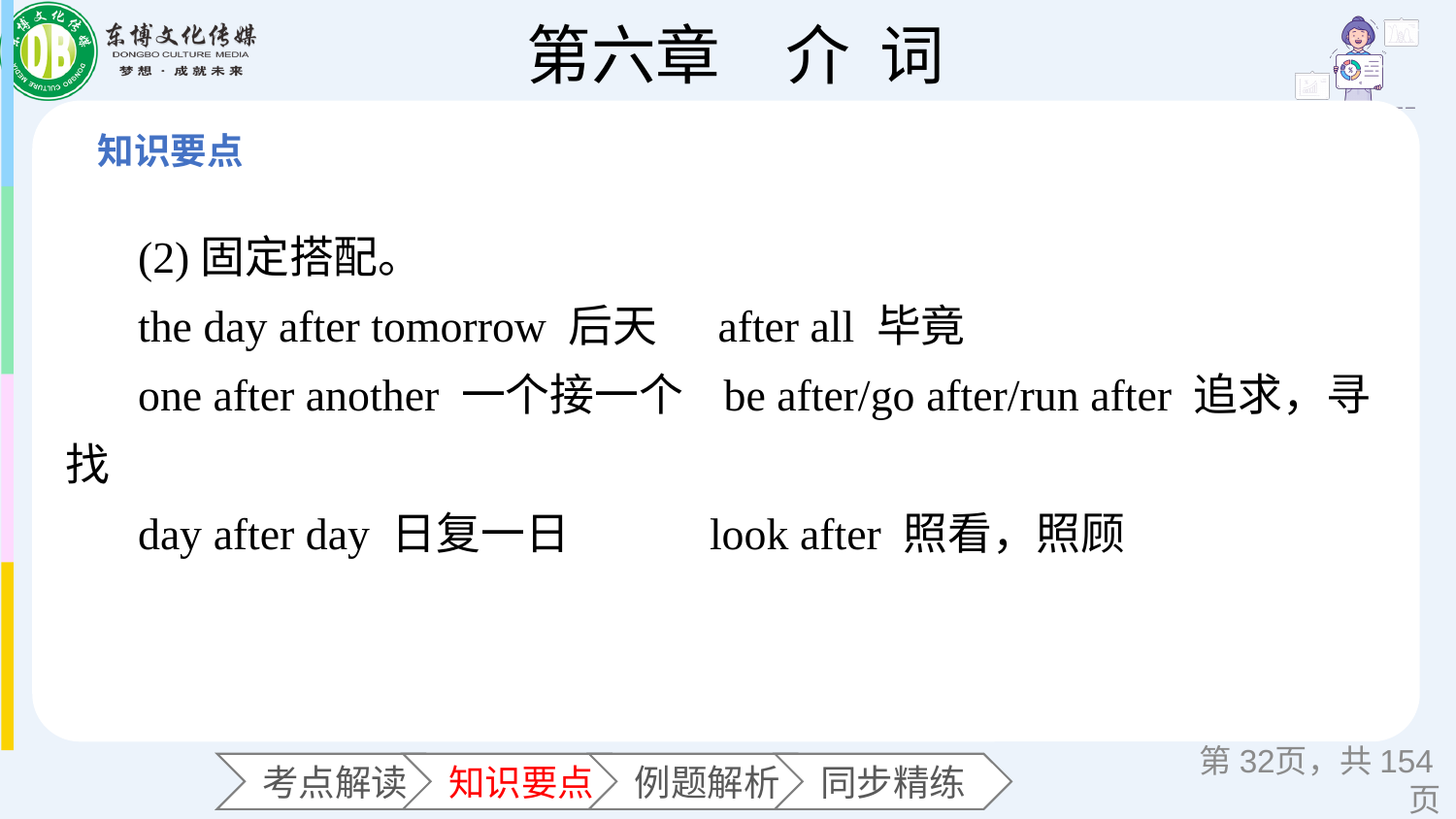

(2)固定搭配。
the day after tomorrow 后天     after all 毕竟
one after another 一个接一个   be after/go after/run after 追求，寻找
day after day 日复一日             look after 照看，照顾
第32页，共154页